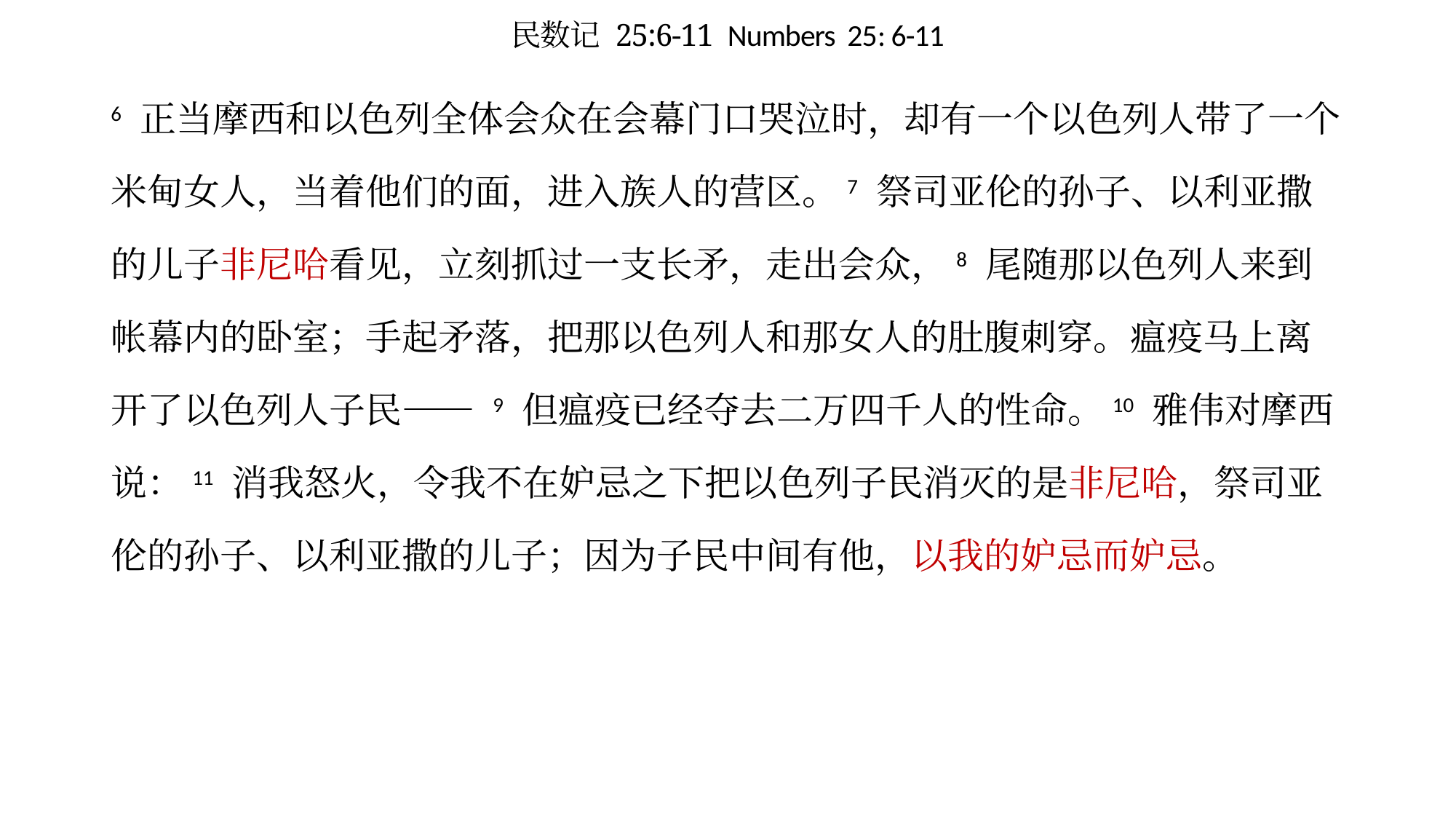

# 民数记 25:6-11  Numbers  25: 6-11
6  正当摩西和以色列全体会众在会幕门口哭泣时，却有一个以色列人带了一个米甸女人，当着他们的面，进入族人的营区。7 祭司亚伦的孙子、以利亚撒的儿子非尼哈看见，立刻抓过一支长矛，走出会众，8 尾随那以色列人来到帐幕内的卧室；手起矛落，把那以色列人和那女人的肚腹刺穿。瘟疫马上离开了以色列人子民—— 9 但瘟疫已经夺去二万四千人的性命。10 雅伟对摩西说：11 消我怒火，令我不在妒忌之下把以色列子民消灭的是非尼哈，祭司亚伦的孙子、以利亚撒的儿子；因为子民中间有他，以我的妒忌而妒忌。